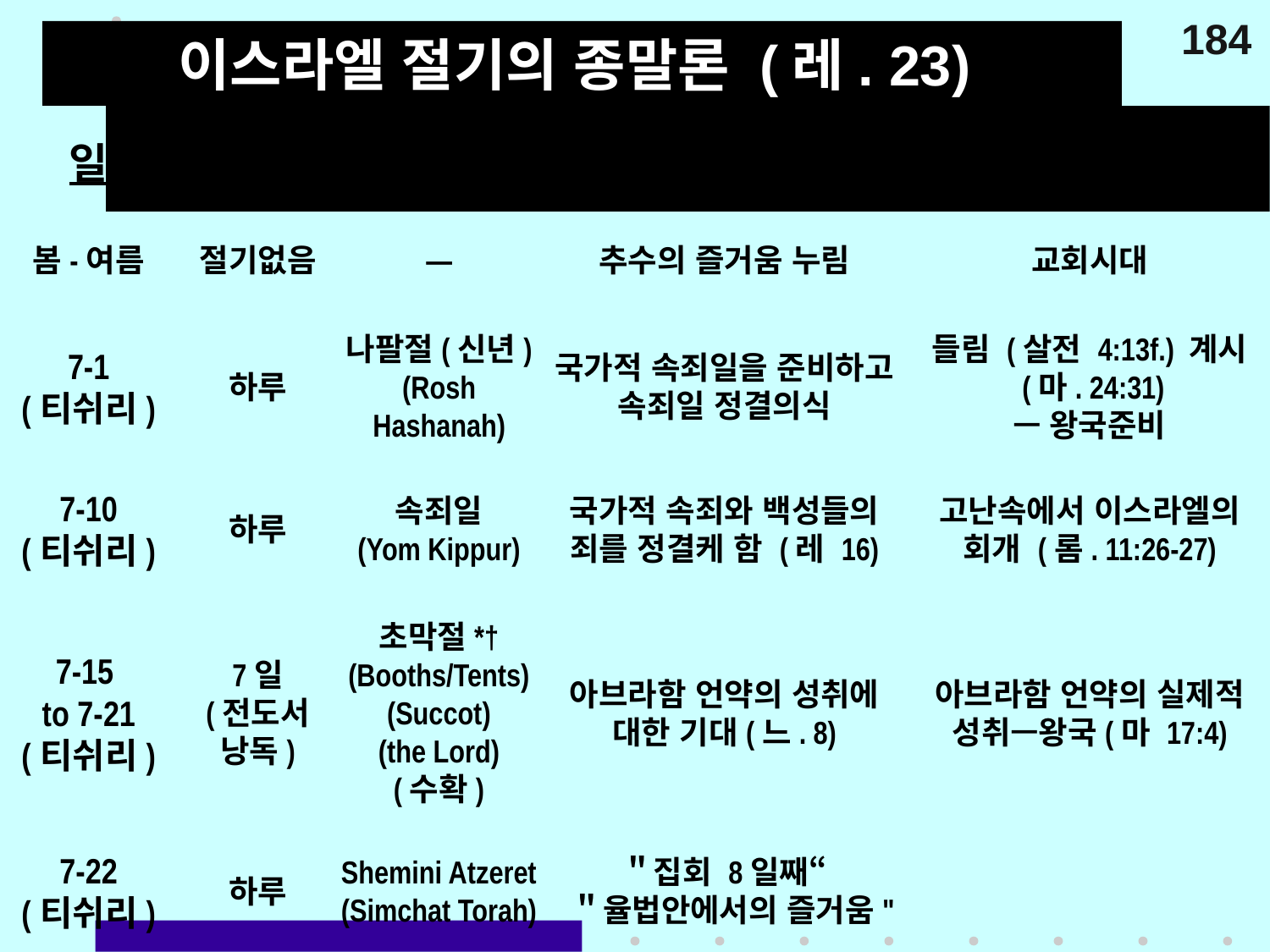

184
# 이스라엘 절기의 종말론 (레. 23)
일
기간
절기
중요성 (과거)
유형(미래)
봄-여름
절기없음
—
추수의 즐거움 누림
교회시대
7-1
(티쉬리)
하루
나팔절(신년)
(Rosh Hashanah)
국가적 속죄일을 준비하고 속죄일 정결의식
들림 (살전 4:13f.) 계시
 (마. 24:31)
—왕국준비
7-10
(티쉬리)
하루
속죄일
(Yom Kippur)
국가적 속죄와 백성들의 죄를 정결케 함 (레 16)
고난속에서 이스라엘의 회개 (롬. 11:26-27)
7-15
to 7-21
(티쉬리)
7일
(전도서
낭독)
초막절*†
(Booths/Tents)
(Succot)
(the Lord)
(수확)
아브라함 언약의 성취에 대한 기대(느. 8)
아브라함 언약의 실제적 성취—왕국(마 17:4)
7-22
(티쉬리)
하루
Shemini Atzeret
(Simchat Torah)
＂집회 8일째“
 ＂율법안에서의 즐거움"